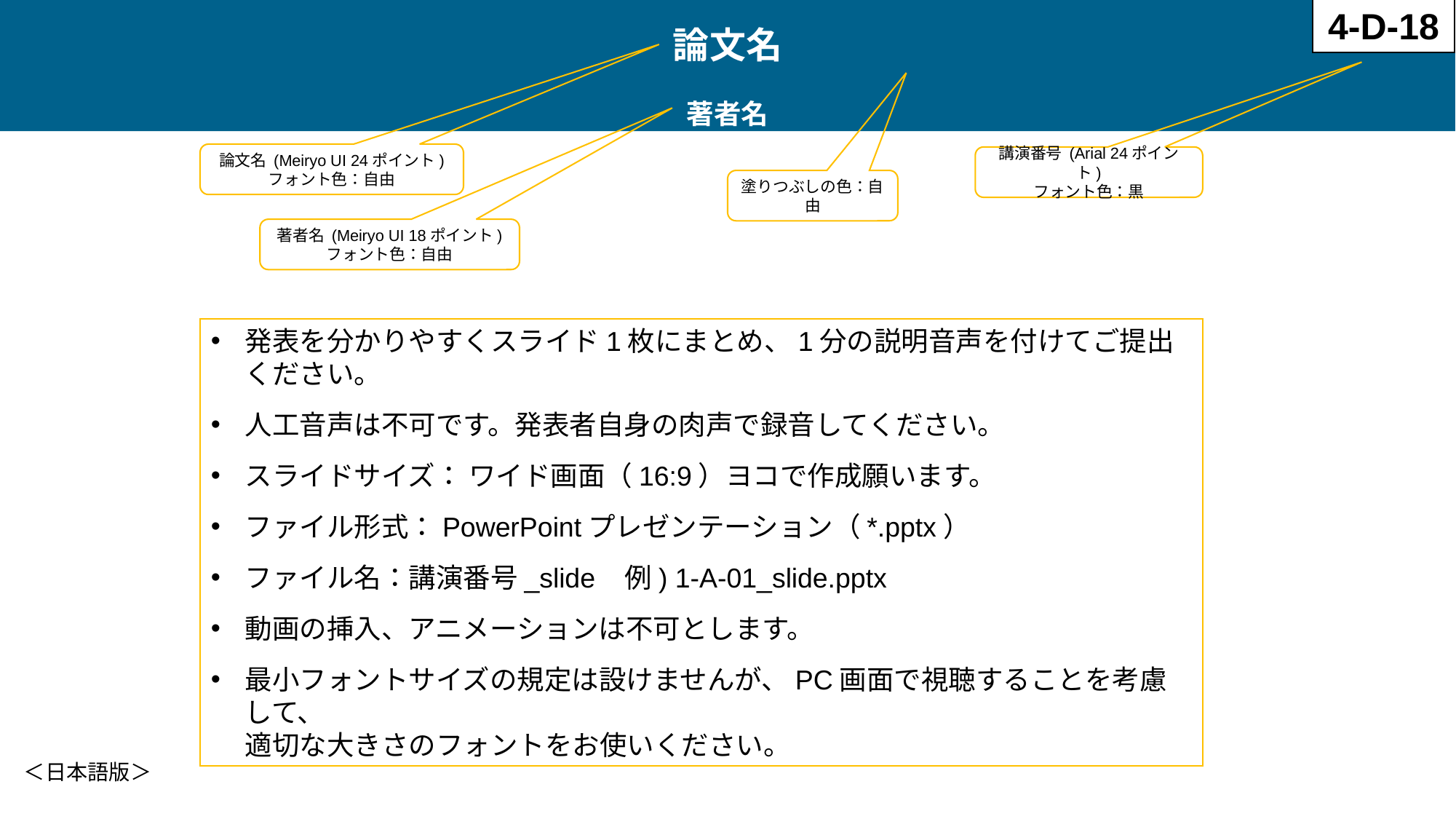

論文名
著者名
4-D-18
論文名 (Meiryo UI 24ポイント)
フォント色：自由
講演番号 (Arial 24ポイント)
フォント色：黒
塗りつぶしの色：自由
著者名 (Meiryo UI 18ポイント)
フォント色：自由
発表を分かりやすくスライド1枚にまとめ、1分の説明音声を付けてご提出ください。
人工音声は不可です。発表者自身の肉声で録音してください。
スライドサイズ： ワイド画面（16:9）ヨコで作成願います。
ファイル形式：PowerPointプレゼンテーション（*.pptx）
ファイル名：講演番号_slide   例) 1-A-01_slide.pptx
動画の挿入、アニメーションは不可とします。
最小フォントサイズの規定は設けませんが、PC画面で視聴することを考慮して、
適切な大きさのフォントをお使いください。
＜日本語版＞